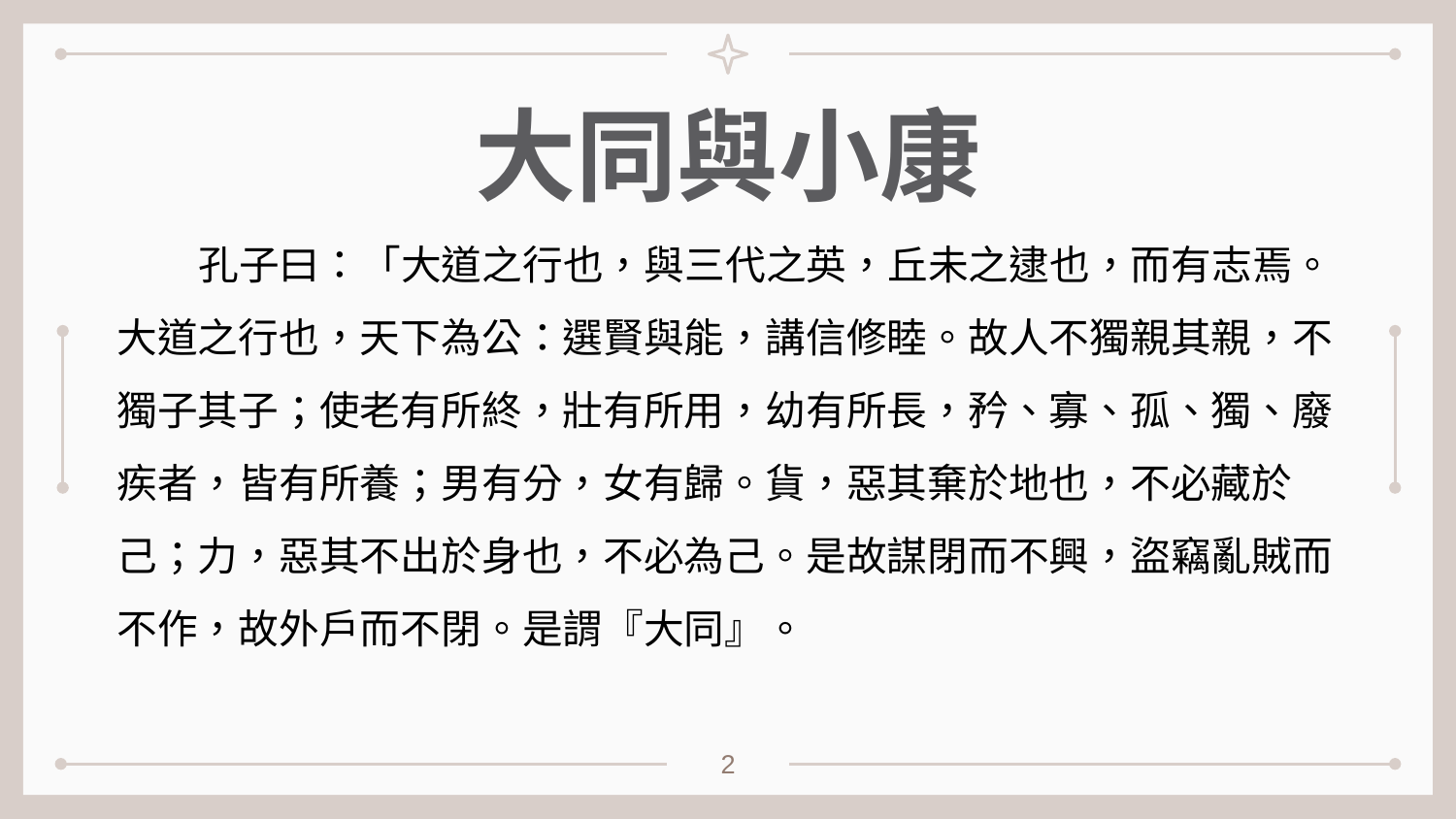

# 大同與小康
        孔子曰：「大道之行也，與三代之英，丘未之逮也，而有志焉。大道之行也，天下為公：選賢與能，講信修睦。故人不獨親其親，不獨子其子；使老有所終，壯有所用，幼有所長，矜、寡、孤、獨、廢疾者，皆有所養；男有分，女有歸。貨，惡其棄於地也，不必藏於己；力，惡其不出於身也，不必為己。是故謀閉而不興，盜竊亂賊而不作，故外戶而不閉。是謂『大同』。

2